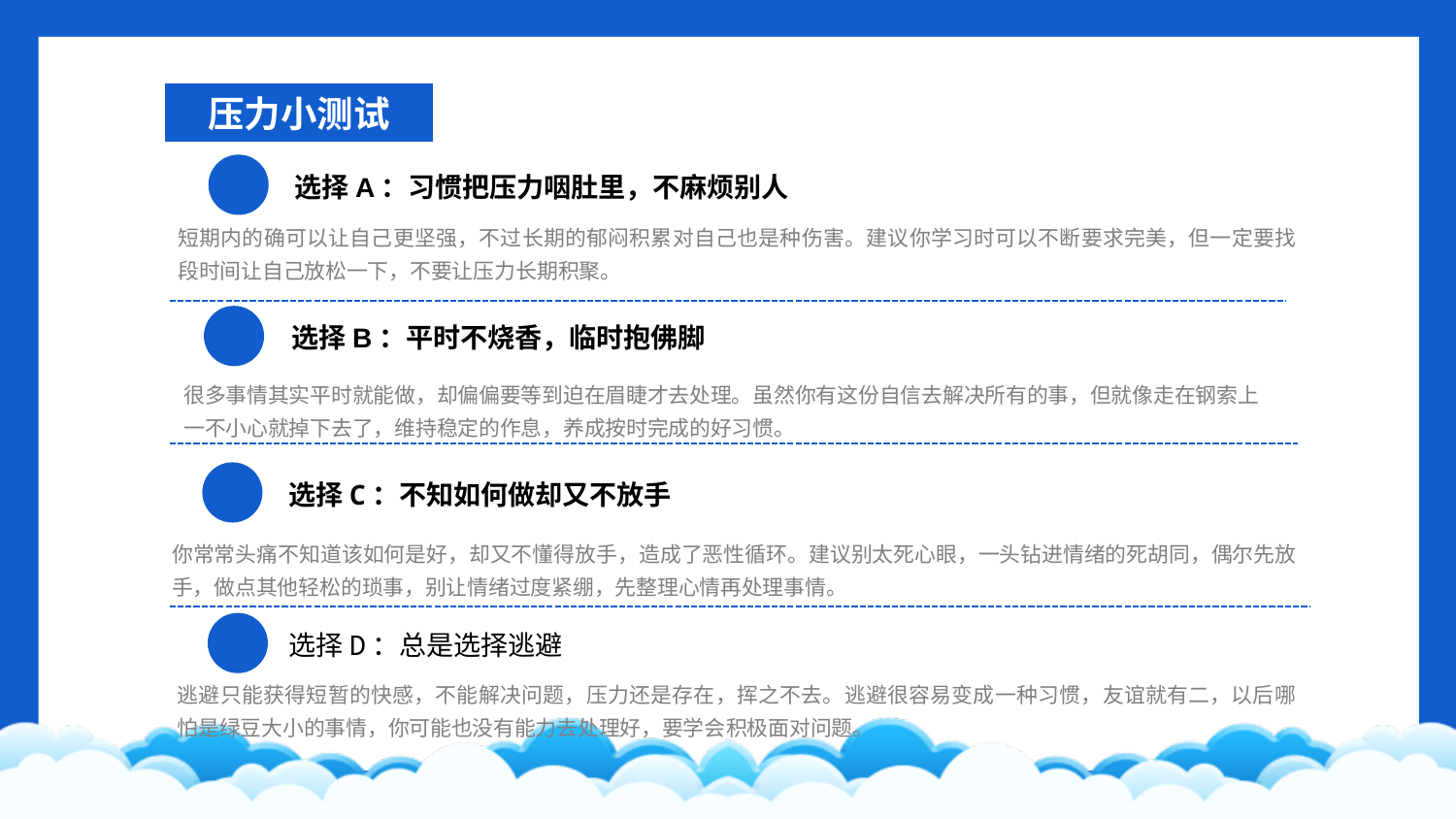

压力小测试

选择A：习惯把压力咽肚里，不麻烦别人
短期内的确可以让自己更坚强，不过长期的郁闷积累对自己也是种伤害。建议你学习时可以不断要求完美，但一定要找段时间让自己放松一下，不要让压力长期积聚。

选择B：平时不烧香，临时抱佛脚
很多事情其实平时就能做，却偏偏要等到迫在眉睫才去处理。虽然你有这份自信去解决所有的事，但就像走在钢索上
一不小心就掉下去了，维持稳定的作息，养成按时完成的好习惯。

选择C：不知如何做却又不放手
你常常头痛不知道该如何是好，却又不懂得放手，造成了恶性循环。建议别太死心眼，一头钻进情绪的死胡同，偶尔先放手，做点其他轻松的琐事，别让情绪过度紧绷，先整理心情再处理事情。

选择D：总是选择逃避
逃避只能获得短暂的快感，不能解决问题，压力还是存在，挥之不去。逃避很容易变成一种习惯，友谊就有二，以后哪怕是绿豆大小的事情，你可能也没有能力去处理好，要学会积极面对问题。